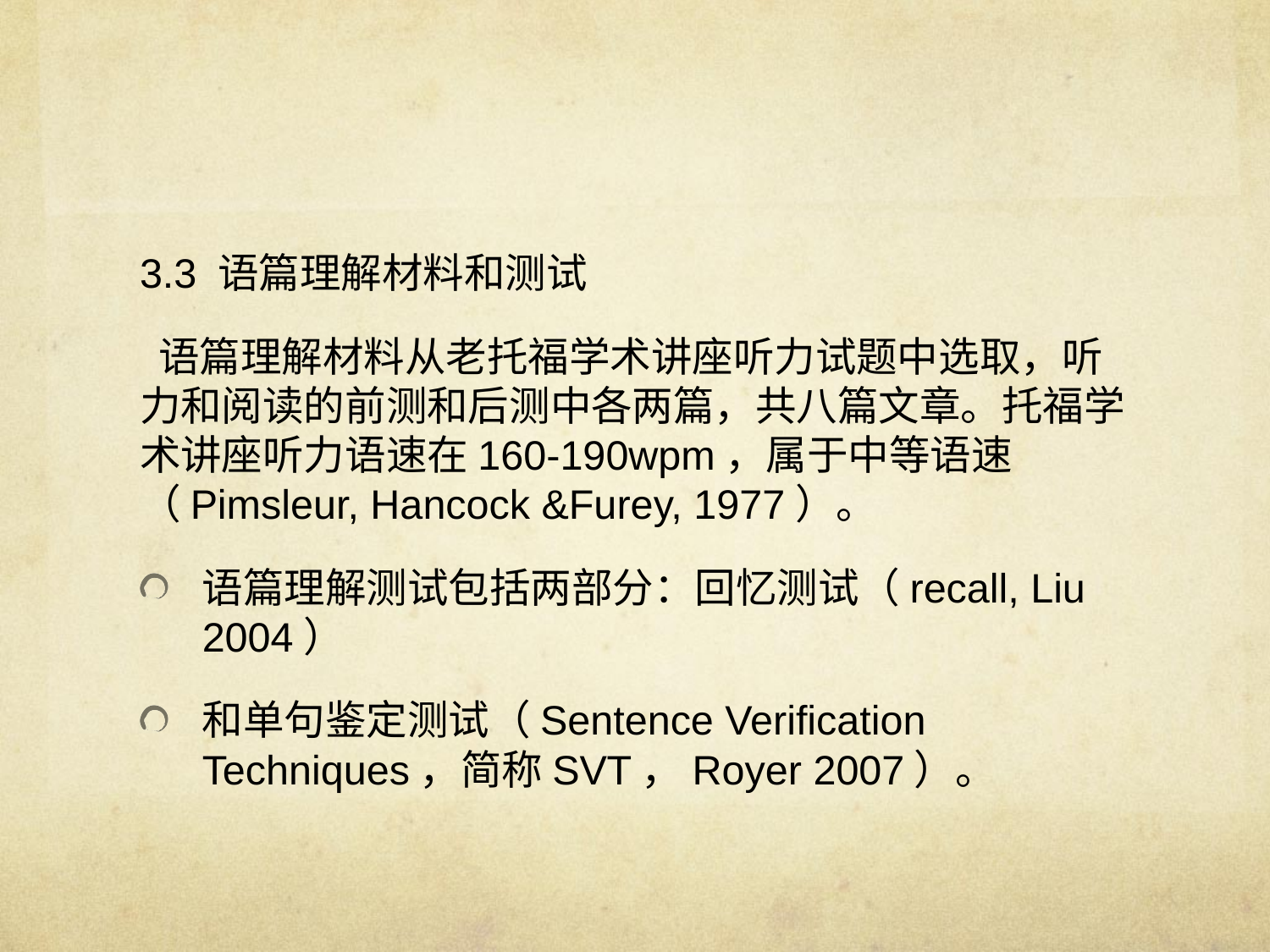

#
3.3 语篇理解材料和测试
 语篇理解材料从老托福学术讲座听力试题中选取，听力和阅读的前测和后测中各两篇，共八篇文章。托福学术讲座听力语速在160-190wpm，属于中等语速（Pimsleur, Hancock &Furey, 1977）。
语篇理解测试包括两部分：回忆测试（recall, Liu 2004）
和单句鉴定测试（Sentence Verification Techniques，简称SVT，Royer 2007）。